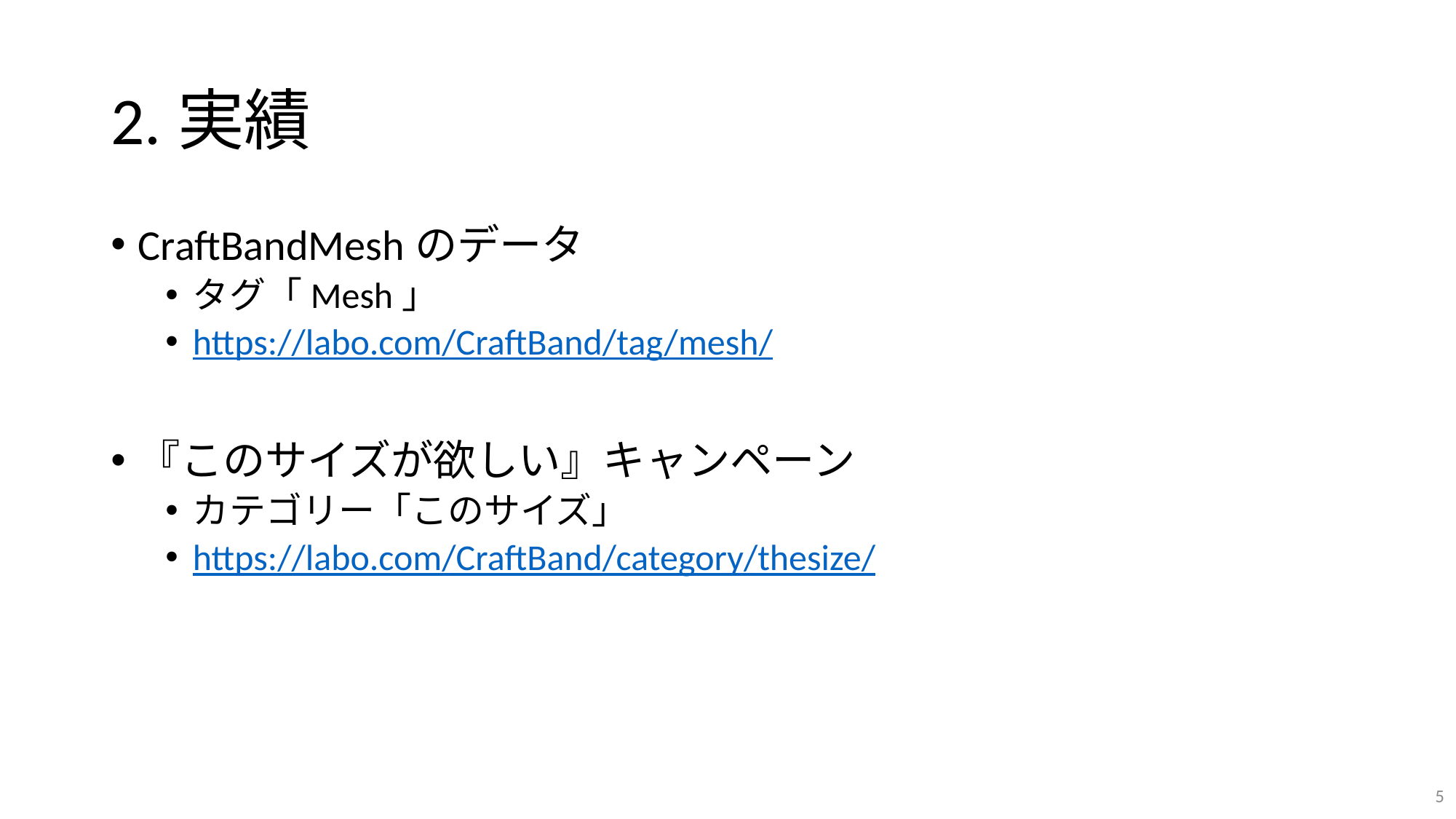

# 2.実績
CraftBandMeshのデータ
タグ「Mesh」
https://labo.com/CraftBand/tag/mesh/

『このサイズが欲しい』キャンペーン
カテゴリー「このサイズ」
https://labo.com/CraftBand/category/thesize/

5